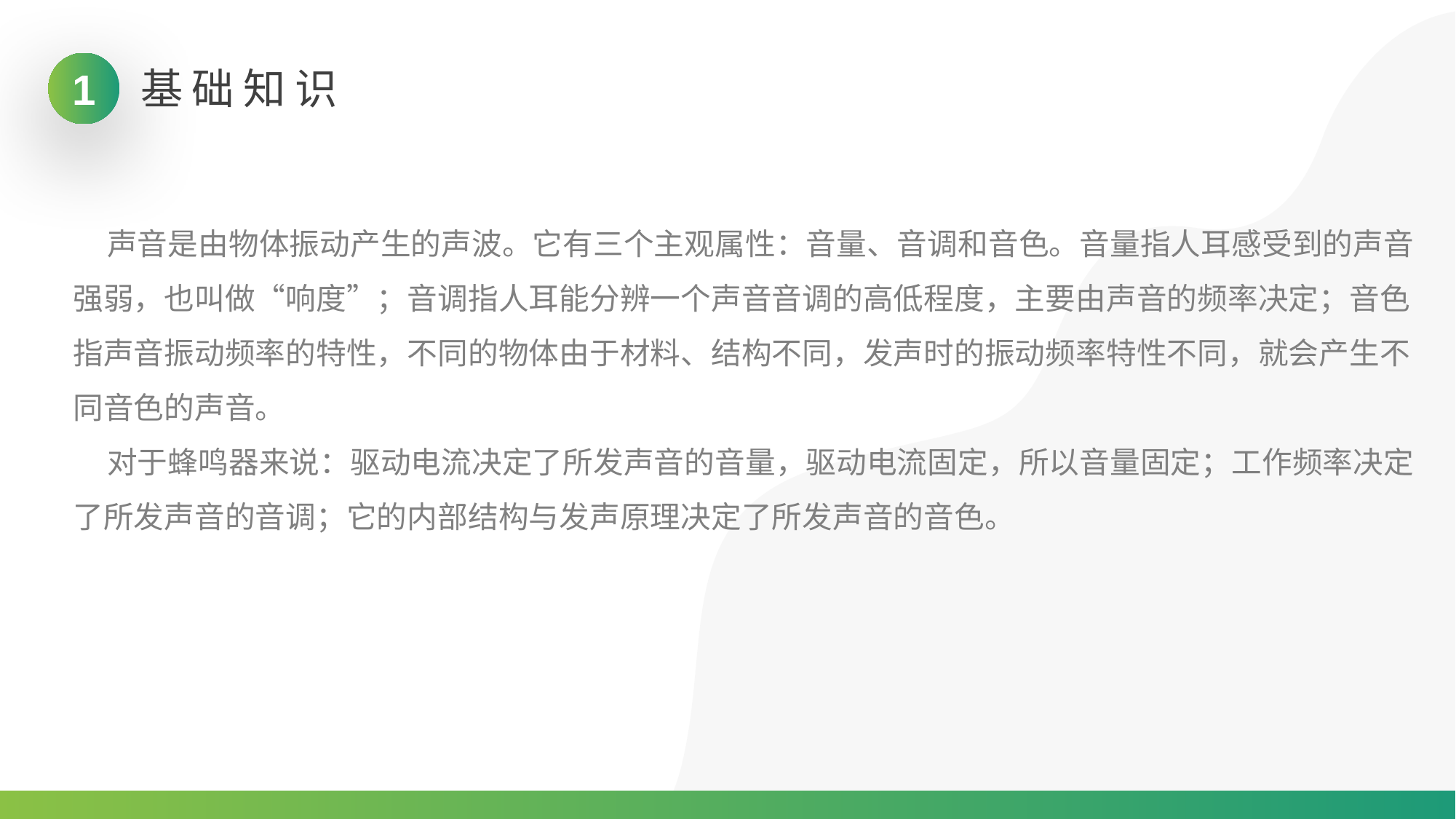

1
基础知识
    声音是由物体振动产生的声波。它有三个主观属性：音量、音调和音色。音量指人耳感受到的声音强弱，也叫做“响度”；音调指人耳能分辨一个声音音调的高低程度，主要由声音的频率决定；音色指声音振动频率的特性，不同的物体由于材料、结构不同，发声时的振动频率特性不同，就会产生不同音色的声音。
    对于蜂鸣器来说：驱动电流决定了所发声音的音量，驱动电流固定，所以音量固定；工作频率决定了所发声音的音调；它的内部结构与发声原理决定了所发声音的音色。
02